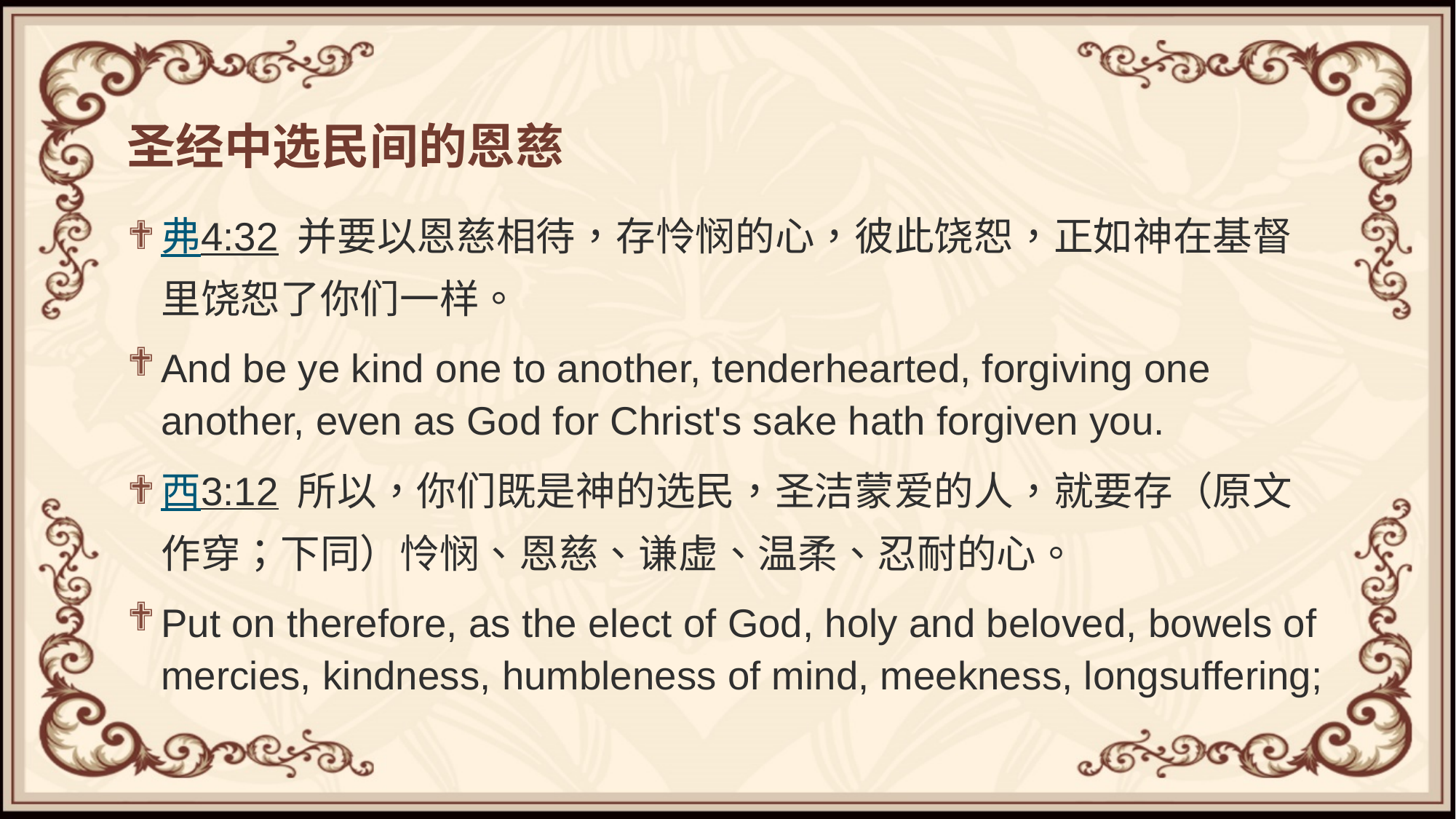

# 圣经中选民间的恩慈
弗4:32 并要以恩慈相待，存怜悯的心，彼此饶恕，正如神在基督里饶恕了你们一样。
And be ye kind one to another, tenderhearted, forgiving one another, even as God for Christ's sake hath forgiven you.
西3:12 所以，你们既是神的选民，圣洁蒙爱的人，就要存（原文作穿；下同）怜悯、恩慈、谦虚、温柔、忍耐的心。
Put on therefore, as the elect of God, holy and beloved, bowels of mercies, kindness, humbleness of mind, meekness, longsuffering;